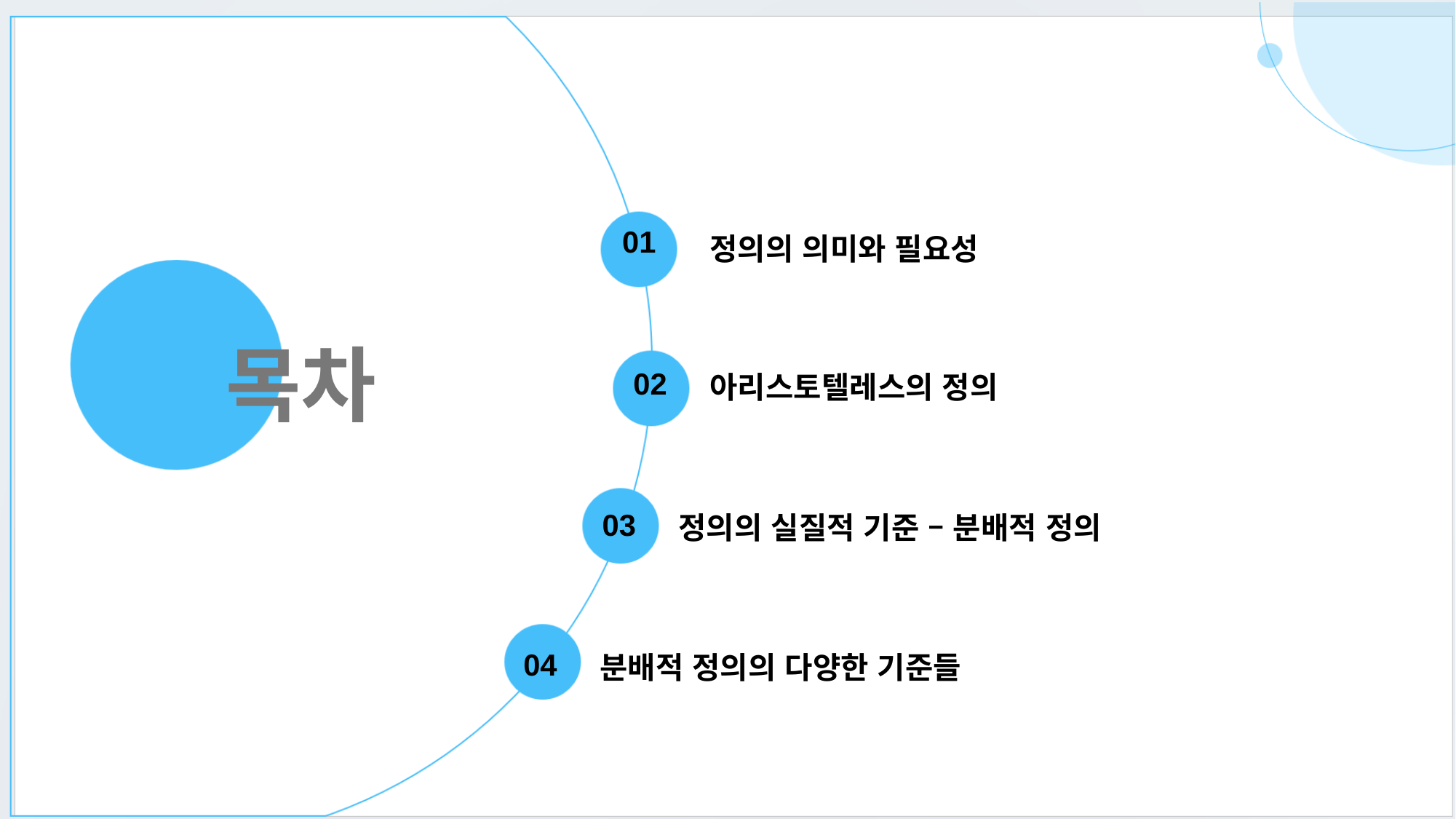

01
정의의 의미와 필요성
목차
02
아리스토텔레스의 정의
03
정의의 실질적 기준 – 분배적 정의
04
분배적 정의의 다양한 기준들